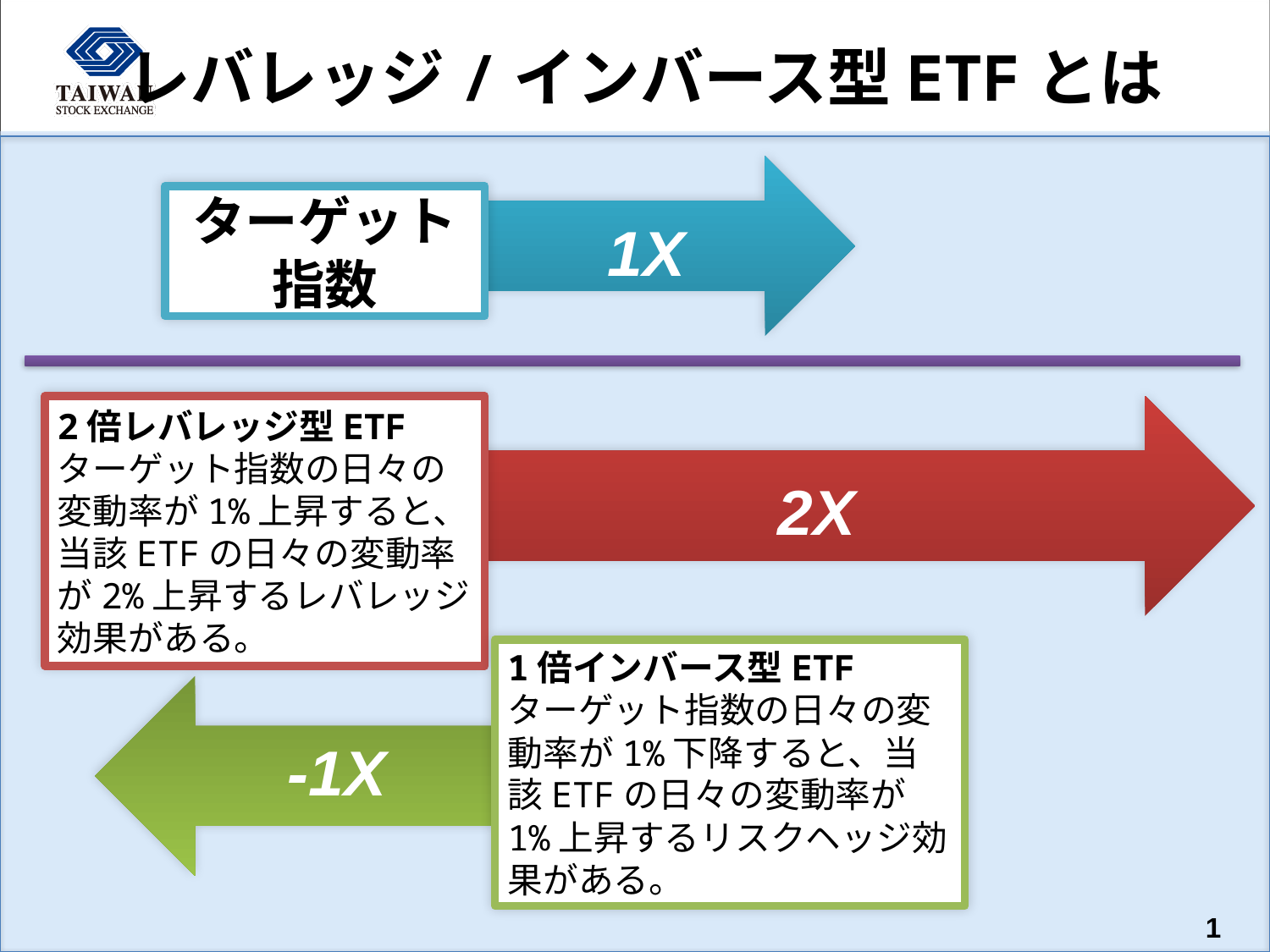

レバレッジ/インバース型ETFとは

ターゲット指数
1X

2倍レバレッジ型ETF
ターゲット指数の日々の変動率が1%上昇すると、当該ETFの日々の変動率が2%上昇するレバレッジ効果がある。

2X

1倍インバース型ETF
ターゲット指数の日々の変動率が1%下降すると、当該ETFの日々の変動率が1%上昇するリスクヘッジ効果がある。

-1X
1